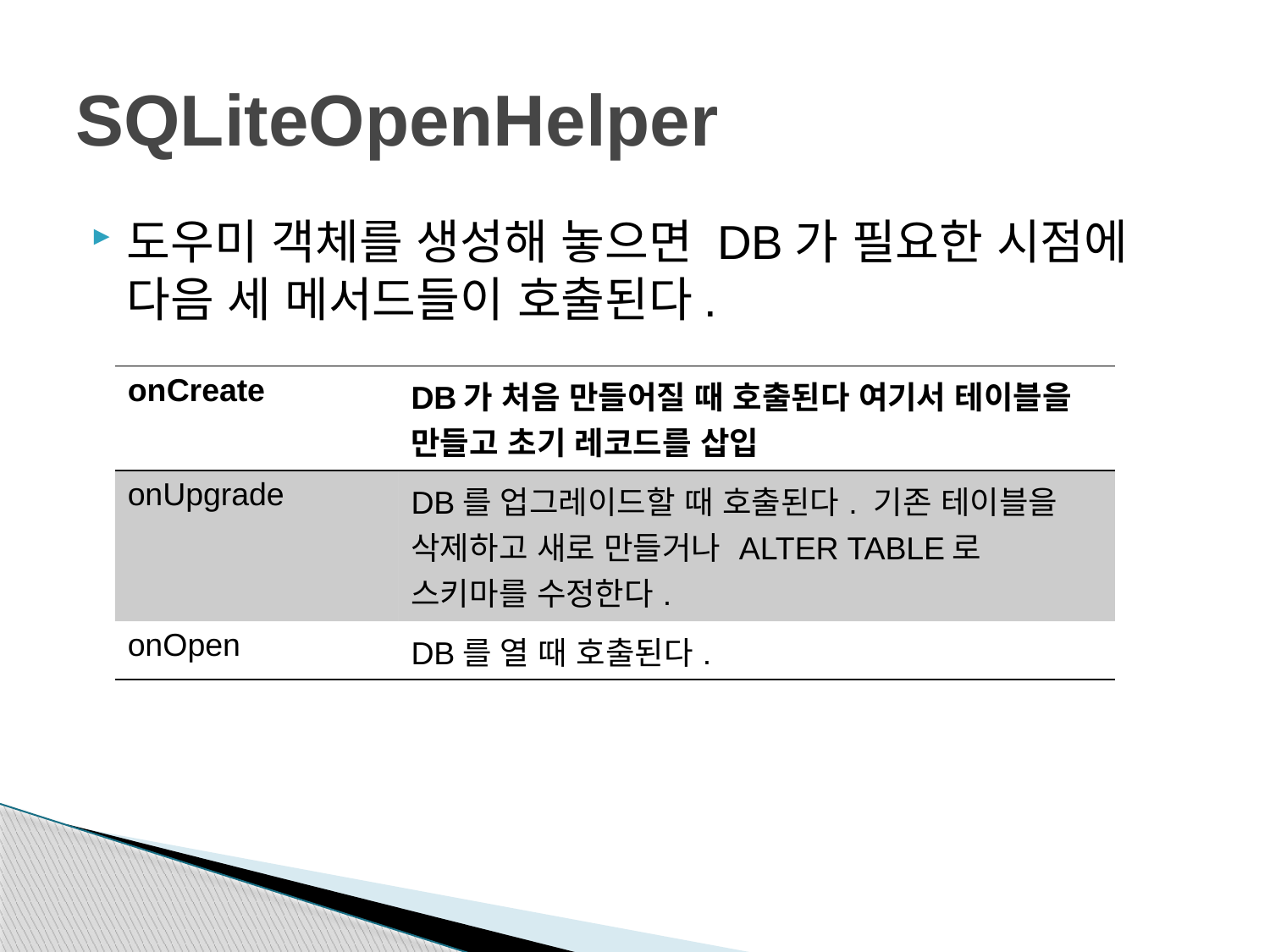

# SQLiteOpenHelper
도우미 객체를 생성해 놓으면 DB가 필요한 시점에 다음 세 메서드들이 호출된다.

| onCreate | DB가 처음 만들어질 때 호출된다 여기서 테이블을 만들고 초기 레코드를 삽입 |
| --- | --- |
| onUpgrade | DB를 업그레이드할 때 호출된다. 기존 테이블을 삭제하고 새로 만들거나 ALTER TABLE로 스키마를 수정한다. |
| onOpen | DB를 열 때 호출된다. |